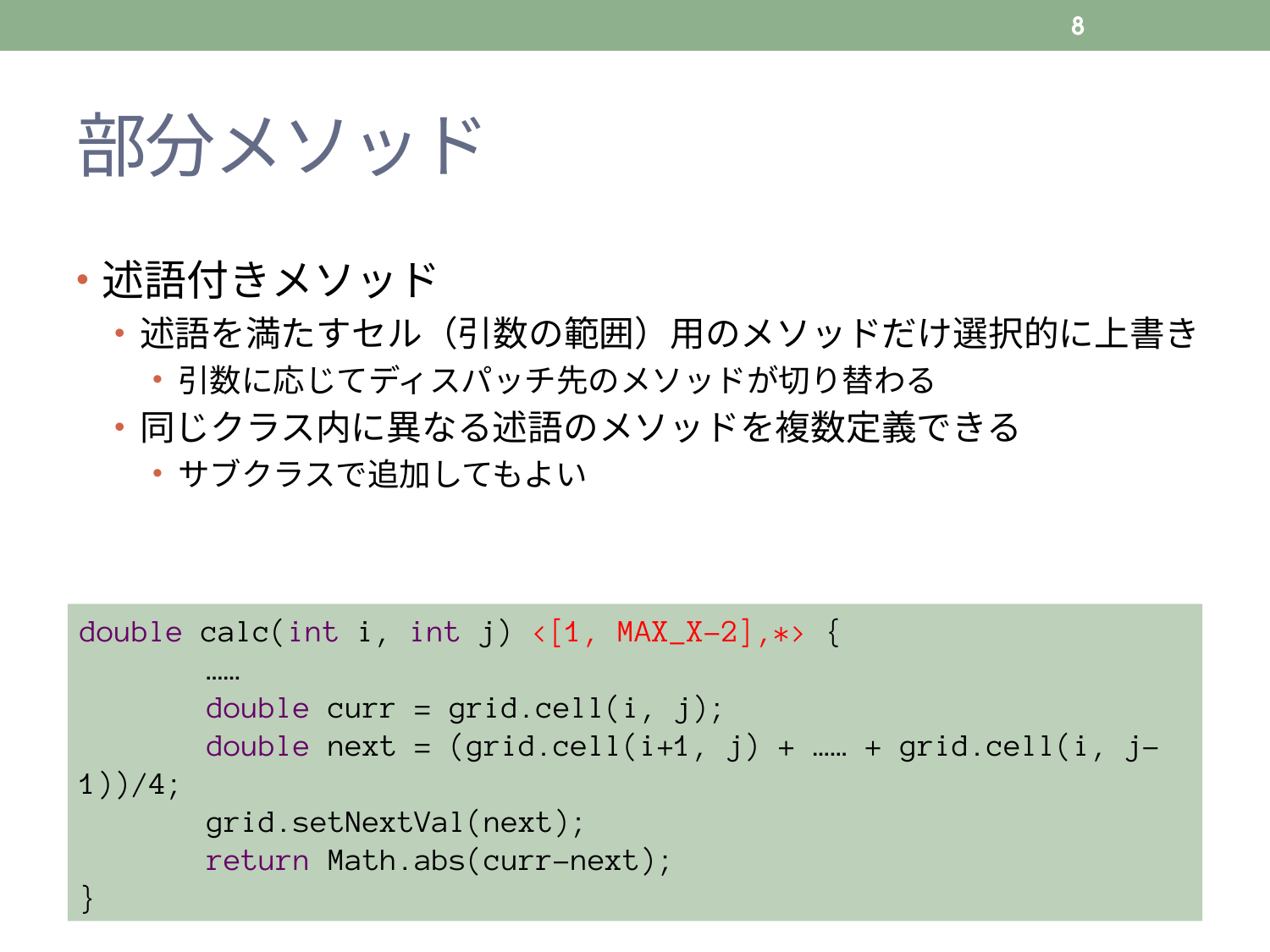

8
# 部分メソッド
述語付きメソッド
述語を満たすセル（引数の範囲）用のメソッドだけ選択的に上書き
引数に応じてディスパッチ先のメソッドが切り替わる
同じクラス内に異なる述語のメソッドを複数定義できる
サブクラスで追加してもよい
double calc(int i, int j) <[1, MAX_X-2],*> {
	……
	double curr = grid.cell(i, j);
	double next = (grid.cell(i+1, j) + …… + grid.cell(i, j-1))/4;
	grid.setNextVal(next);
	return Math.abs(curr-next);
}